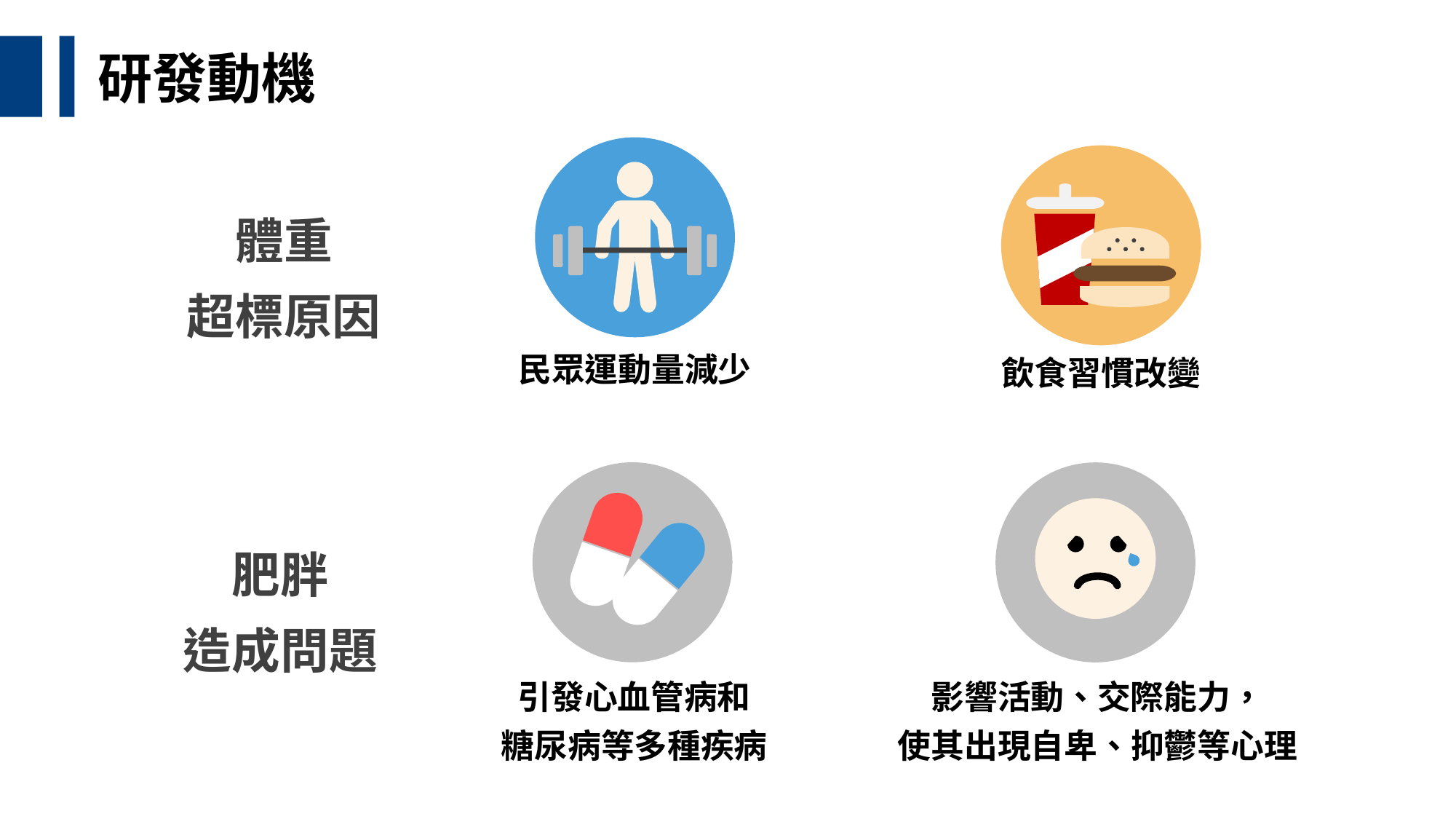

研發動機

體重
超標原因
民眾運動量減少
飲食習慣改變

肥胖
造成問題
引發心血管病和
糖尿病等多種疾病
影響活動、交際能力，
使其出現自卑、抑鬱等心理